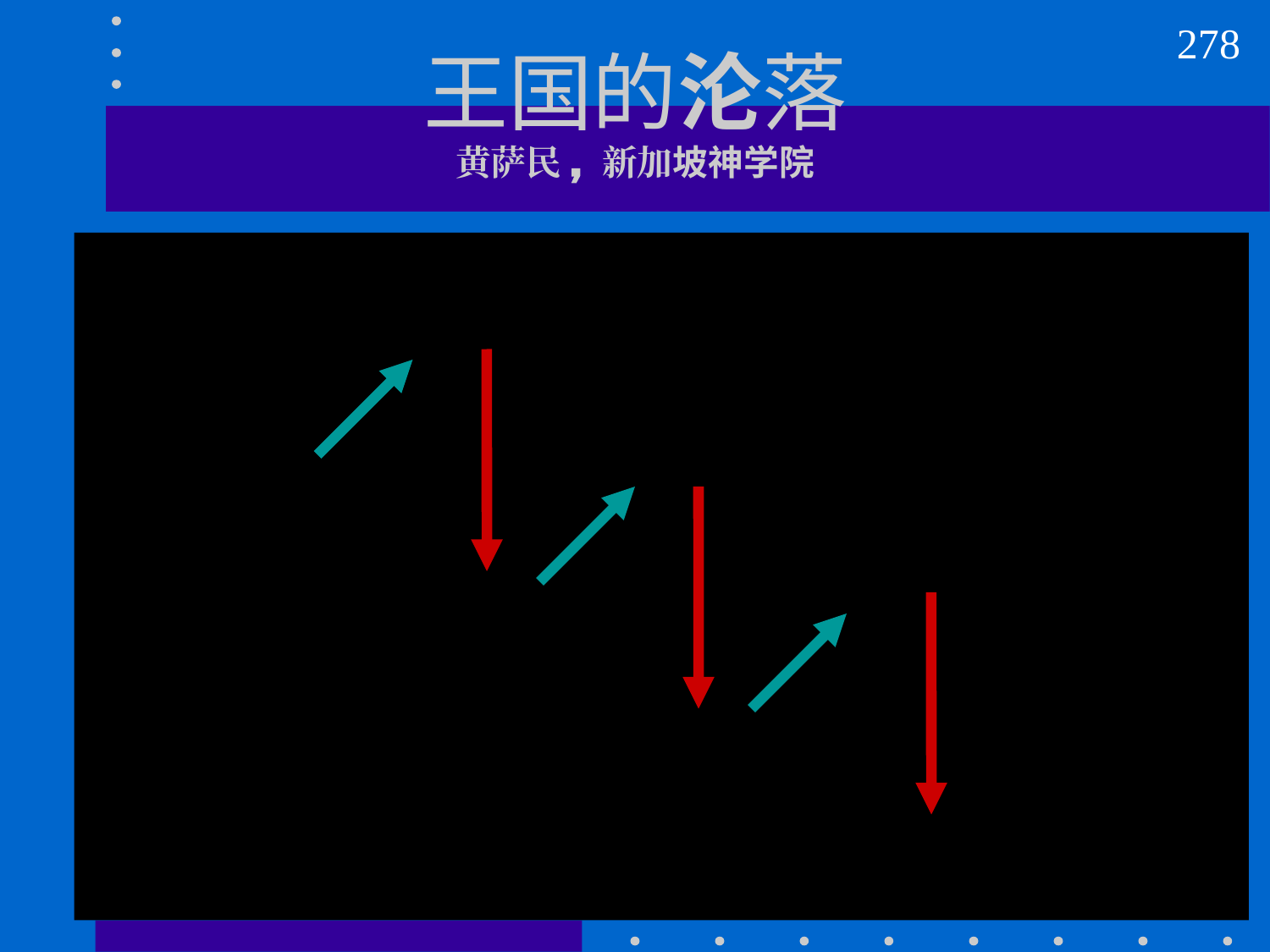

# 王国的沦落 黄萨民, 新加坡神学院
278

亚撒

希西家

萝波安

约西亚
亚他利亚

玛拿西
西底家